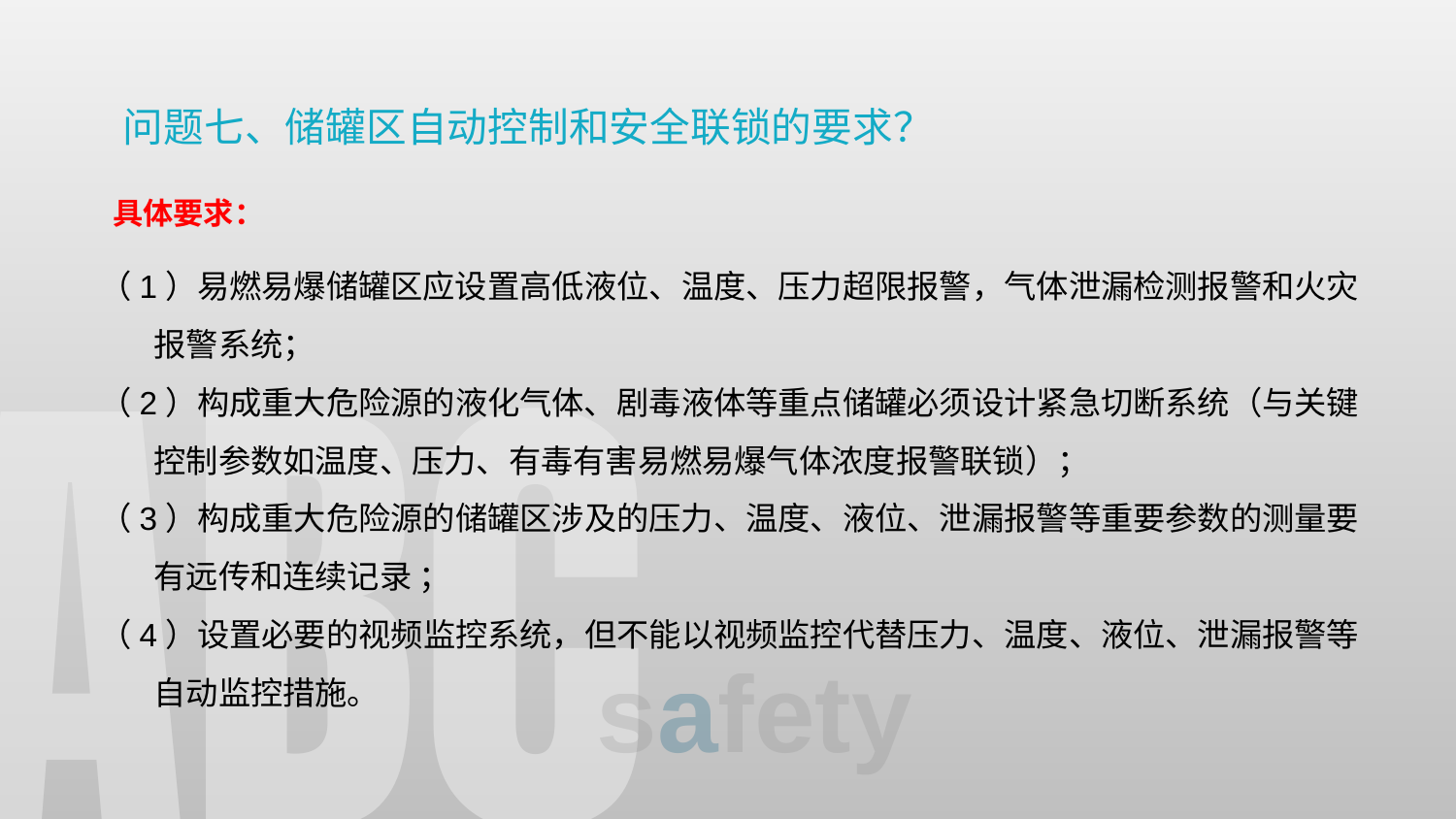

问题七、储罐区自动控制和安全联锁的要求？
具体要求：
（1）易燃易爆储罐区应设置高低液位、温度、压力超限报警，气体泄漏检测报警和火灾报警系统；
（2）构成重大危险源的液化气体、剧毒液体等重点储罐必须设计紧急切断系统（与关键控制参数如温度、压力、有毒有害易燃易爆气体浓度报警联锁）；
（3）构成重大危险源的储罐区涉及的压力、温度、液位、泄漏报警等重要参数的测量要有远传和连续记录 ；
（4）设置必要的视频监控系统，但不能以视频监控代替压力、温度、液位、泄漏报警等自动监控措施。